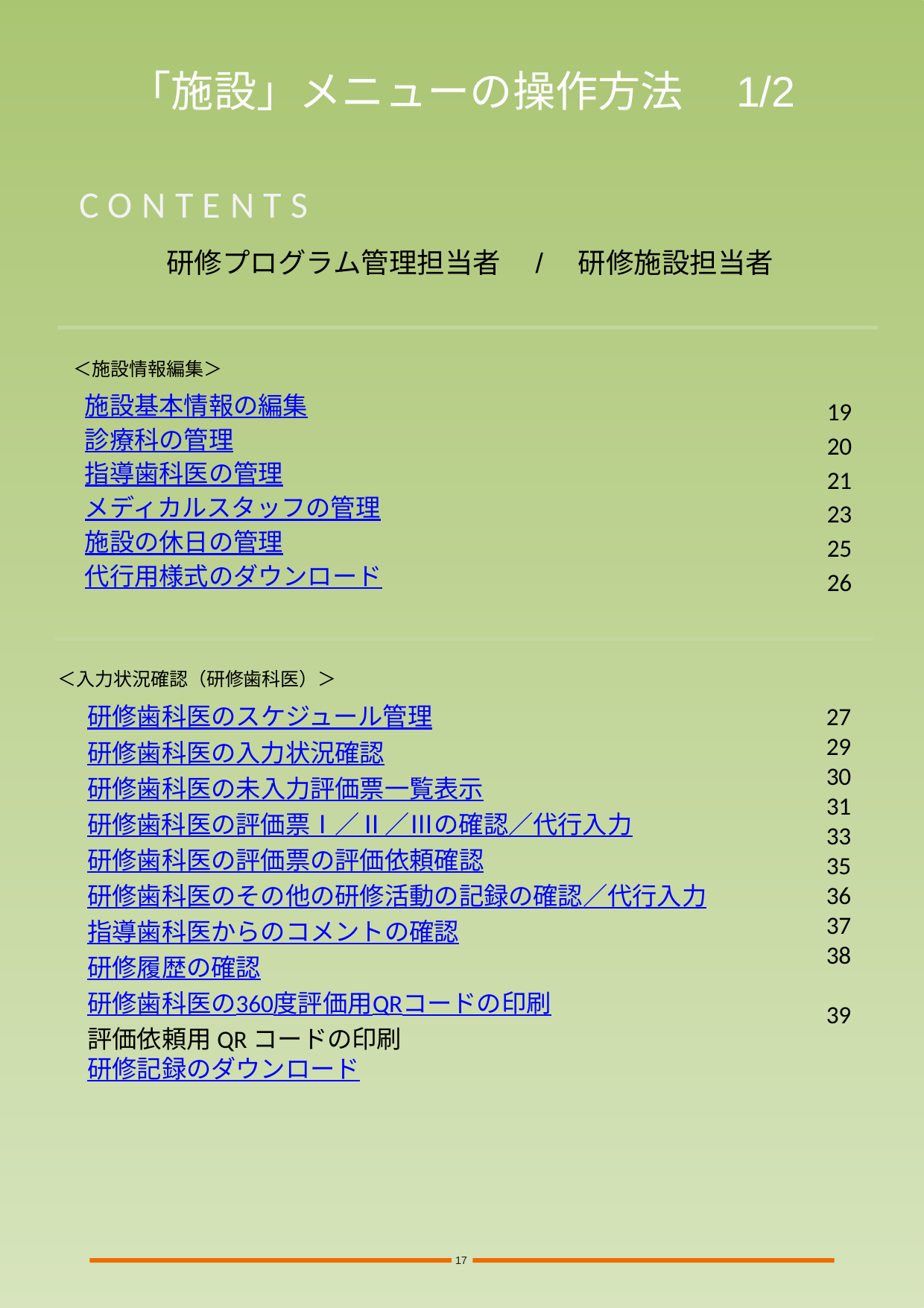

# 「施設」メニューの操作方法　1/2
CONTENTS
研修プログラム管理担当者　/　研修施設担当者
＜施設情報編集＞
施設基本情報の編集
診療科の管理
指導歯科医の管理
メディカルスタッフの管理
施設の休日の管理
代行用様式のダウンロード
19
20
21
23
25
26
＜入力状況確認（研修歯科医）＞
研修歯科医のスケジュール管理
研修歯科医の入力状況確認
研修歯科医の未入力評価票一覧表示
研修歯科医の評価票Ⅰ／Ⅱ／Ⅲの確認／代行入力
研修歯科医の評価票の評価依頼確認
研修歯科医のその他の研修活動の記録の確認／代行入力
指導歯科医からのコメントの確認
研修履歴の確認
研修歯科医の360度評価用QRコードの印刷
評価依頼用QRコードの印刷
研修記録のダウンロード
27
29
30
31
33
35
36
37
38

39
17